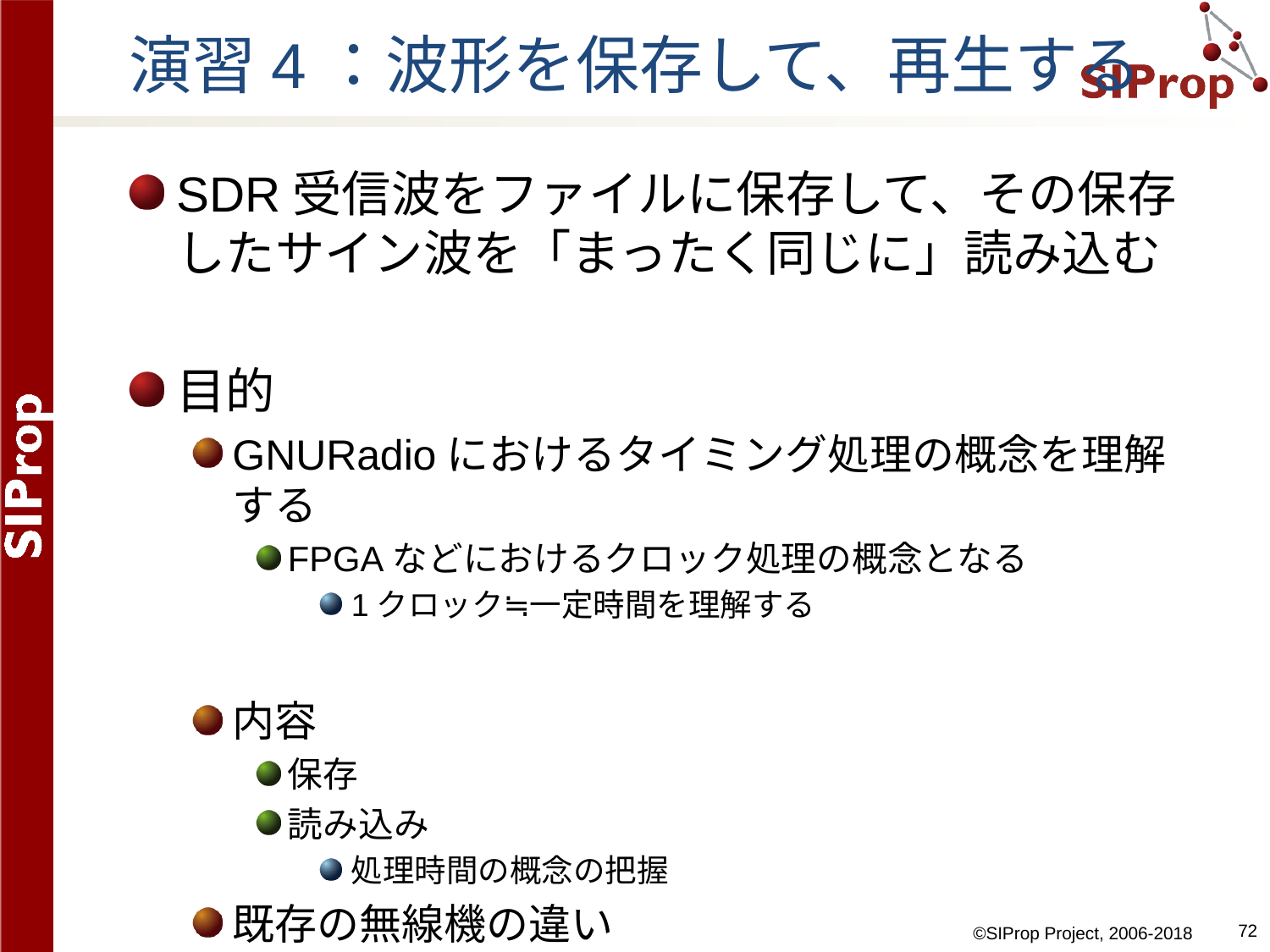

# 演習4：波形を保存して、再生する
SDR受信波をファイルに保存して、その保存したサイン波を「まったく同じに」読み込む

目的
GNURadioにおけるタイミング処理の概念を理解する
FPGAなどにおけるクロック処理の概念となる
1クロック≒一定時間を理解する

内容
保存
読み込み
処理時間の概念の把握
既存の無線機の違い
保存して、何度でも再生し、実験できる